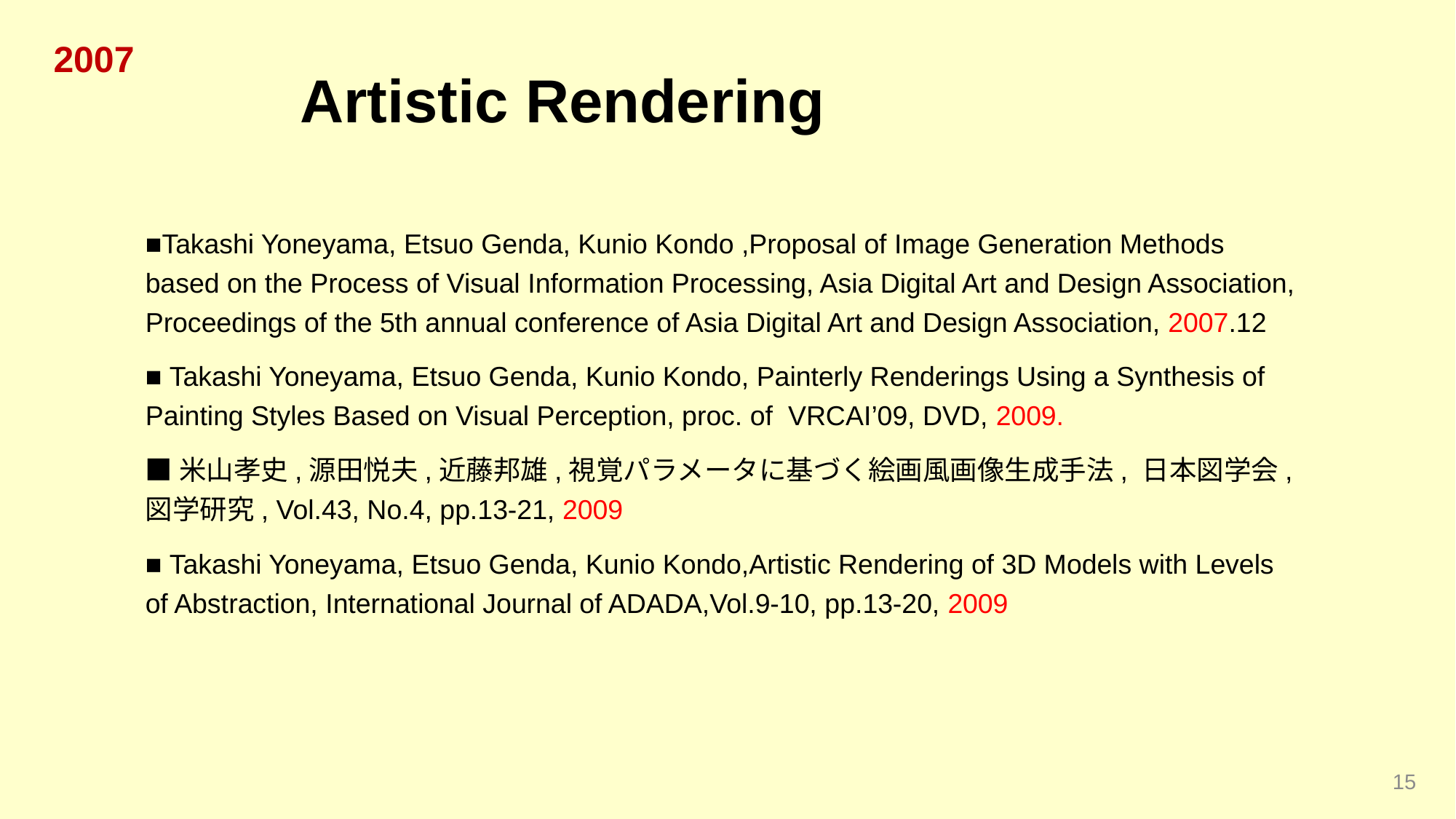

2007
# Artistic Rendering

■Takashi Yoneyama, Etsuo Genda, Kunio Kondo ,Proposal of Image Generation Methods based on the Process of Visual Information Processing, Asia Digital Art and Design Association, Proceedings of the 5th annual conference of Asia Digital Art and Design Association, 2007.12
■ Takashi Yoneyama, Etsuo Genda, Kunio Kondo, Painterly Renderings Using a Synthesis of Painting Styles Based on Visual Perception, proc. of  VRCAI’09, DVD, 2009.
■米山孝史,源田悦夫,近藤邦雄,視覚パラメータに基づく絵画風画像生成手法, 日本図学会,図学研究, Vol.43, No.4, pp.13-21, 2009
■ Takashi Yoneyama, Etsuo Genda, Kunio Kondo,Artistic Rendering of 3D Models with Levels of Abstraction, International Journal of ADADA,Vol.9-10, pp.13-20, 2009

15